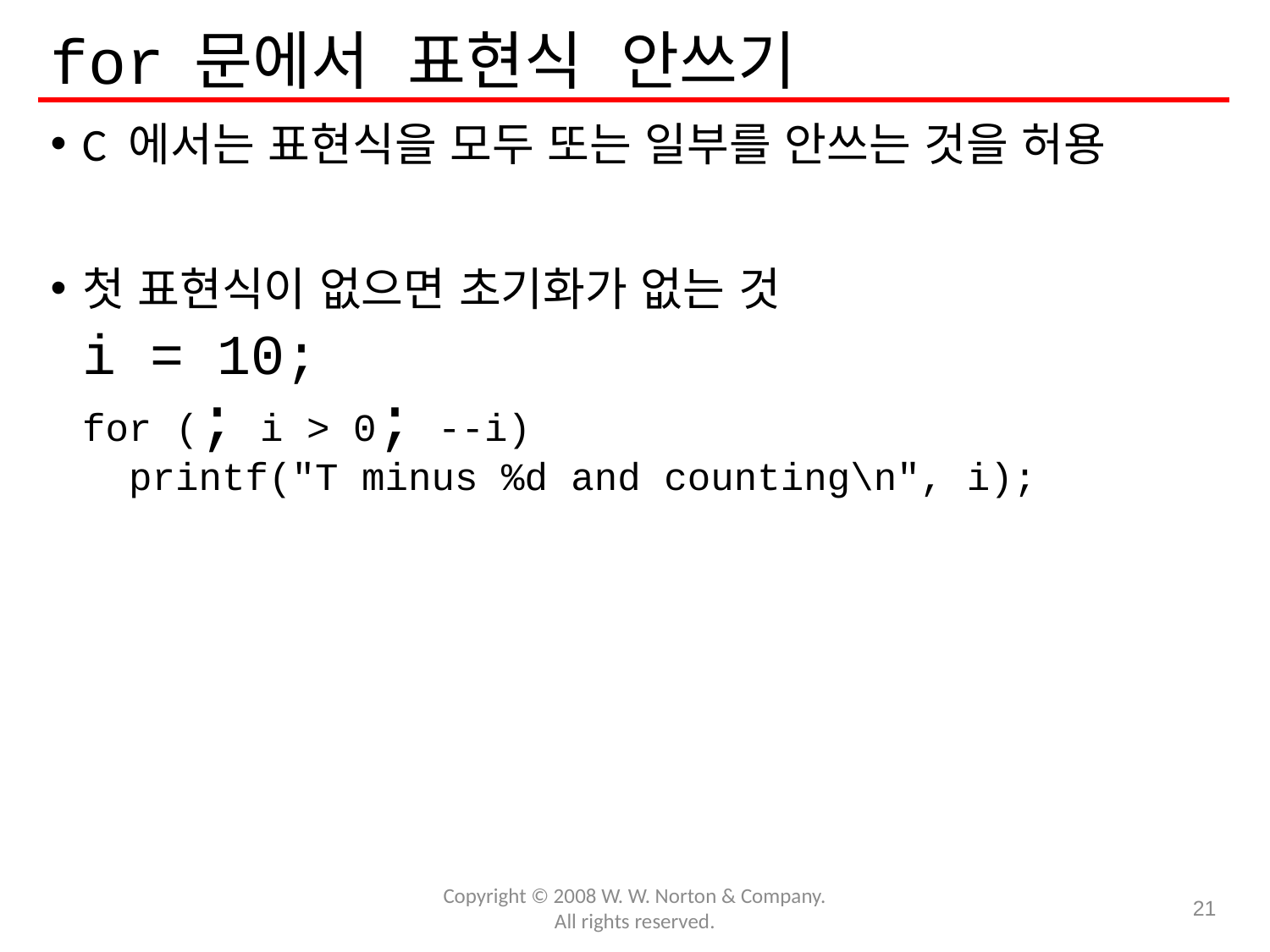

# for 문에서 표현식 안쓰기
C 에서는 표현식을 모두 또는 일부를 안쓰는 것을 허용

첫 표현식이 없으면 초기화가 없는 것
	i = 10;
	for (; i > 0; --i)
	  printf("T minus %d and counting\n", i);
Copyright © 2008 W. W. Norton & Company.
All rights reserved.
21